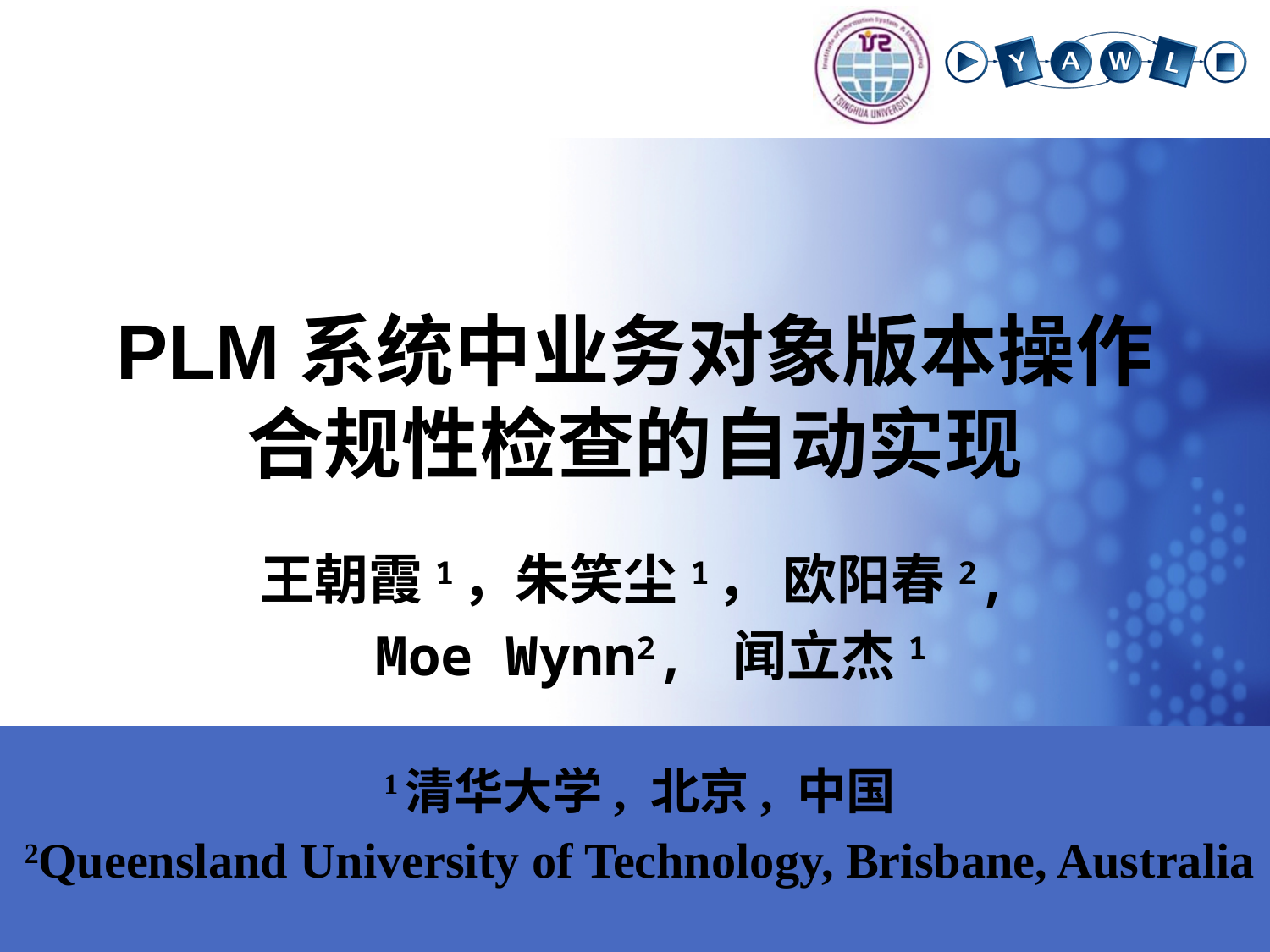

# PLM系统中业务对象版本操作合规性检查的自动实现
王朝霞1，朱笑尘1， 欧阳春2,
 Moe Wynn2, 闻立杰1
1清华大学, 北京, 中国
2Queensland University of Technology, Brisbane, Australia